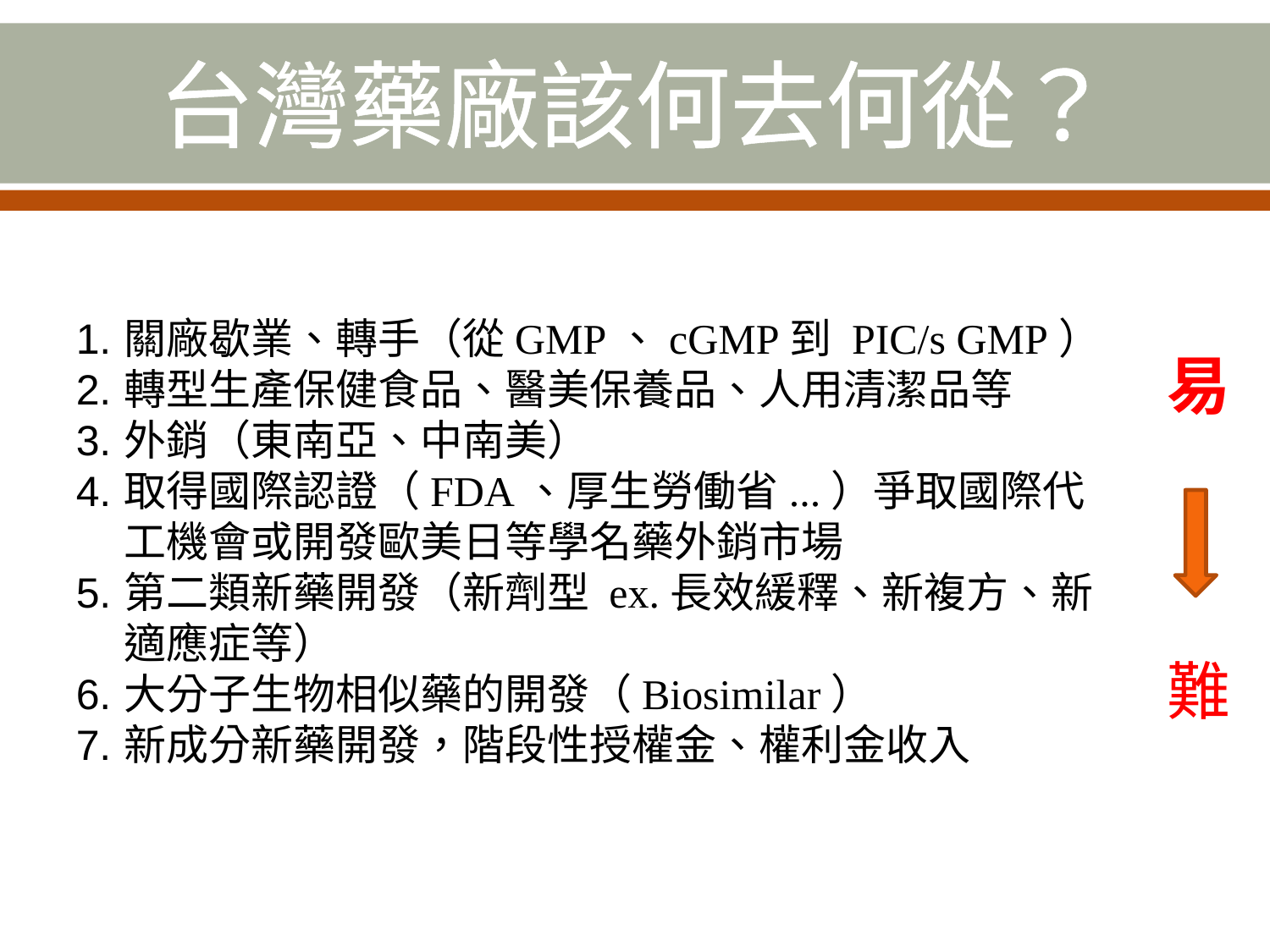

# 台灣藥廠該何去何從？
關廠歇業、轉手（從GMP、cGMP到 PIC/s GMP）
轉型生產保健食品、醫美保養品、人用清潔品等
外銷（東南亞、中南美）
取得國際認證（FDA、厚生勞働省...）爭取國際代工機會或開發歐美日等學名藥外銷市場
第二類新藥開發（新劑型 ex.長效緩釋、新複方、新適應症等）
大分子生物相似藥的開發（Biosimilar）
新成分新藥開發，階段性授權金、權利金收入
易

難